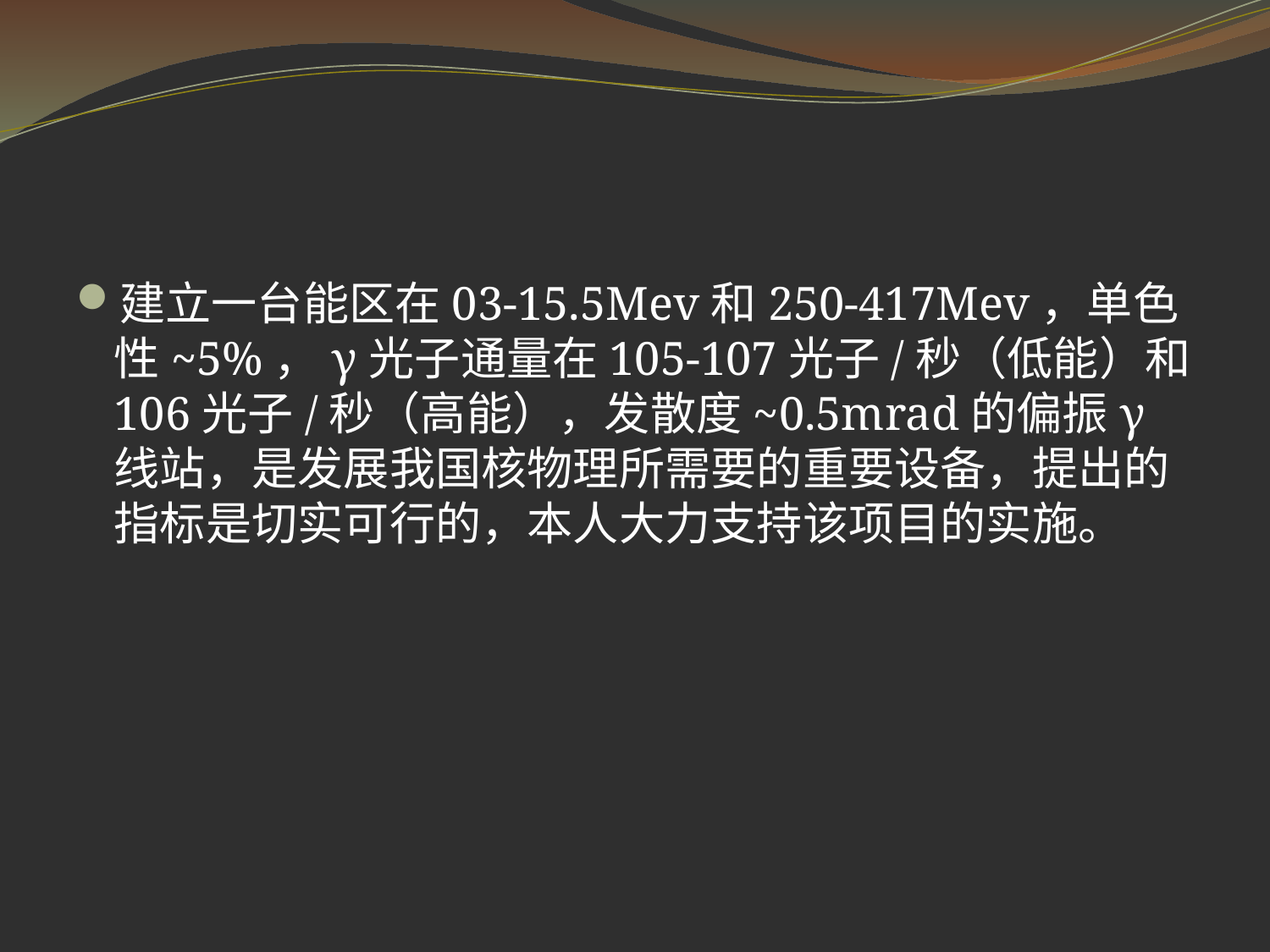

#
建立一台能区在03-15.5Mev和250-417Mev，单色性~5%，γ光子通量在105-107光子/秒（低能）和106光子/秒（高能），发散度~0.5mrad的偏振γ线站，是发展我国核物理所需要的重要设备，提出的指标是切实可行的，本人大力支持该项目的实施。